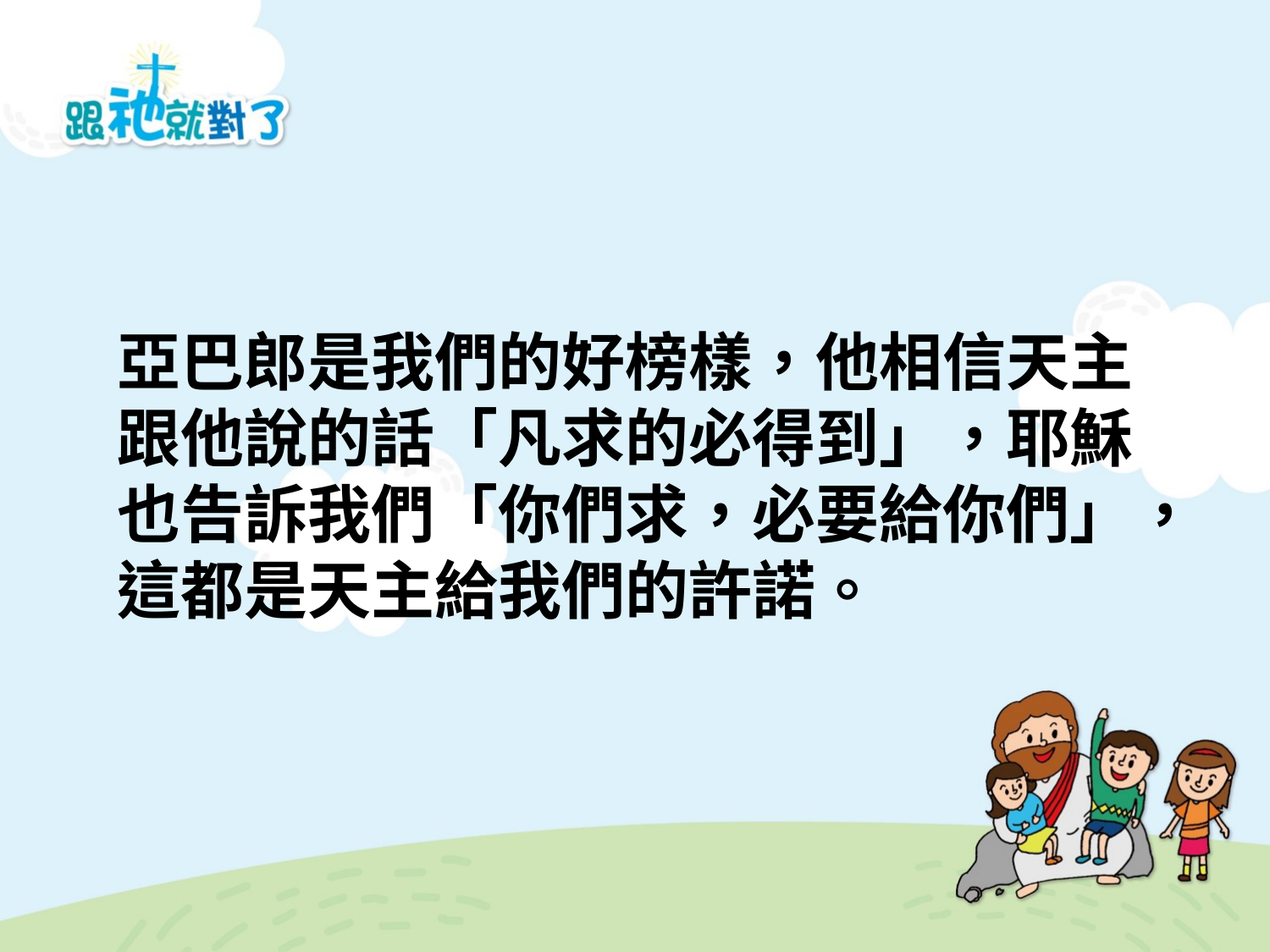

亞巴郎是我們的好榜樣，他相信天主跟他說的話「凡求的必得到」，耶穌也告訴我們「你們求，必要給你們」，這都是天主給我們的許諾。